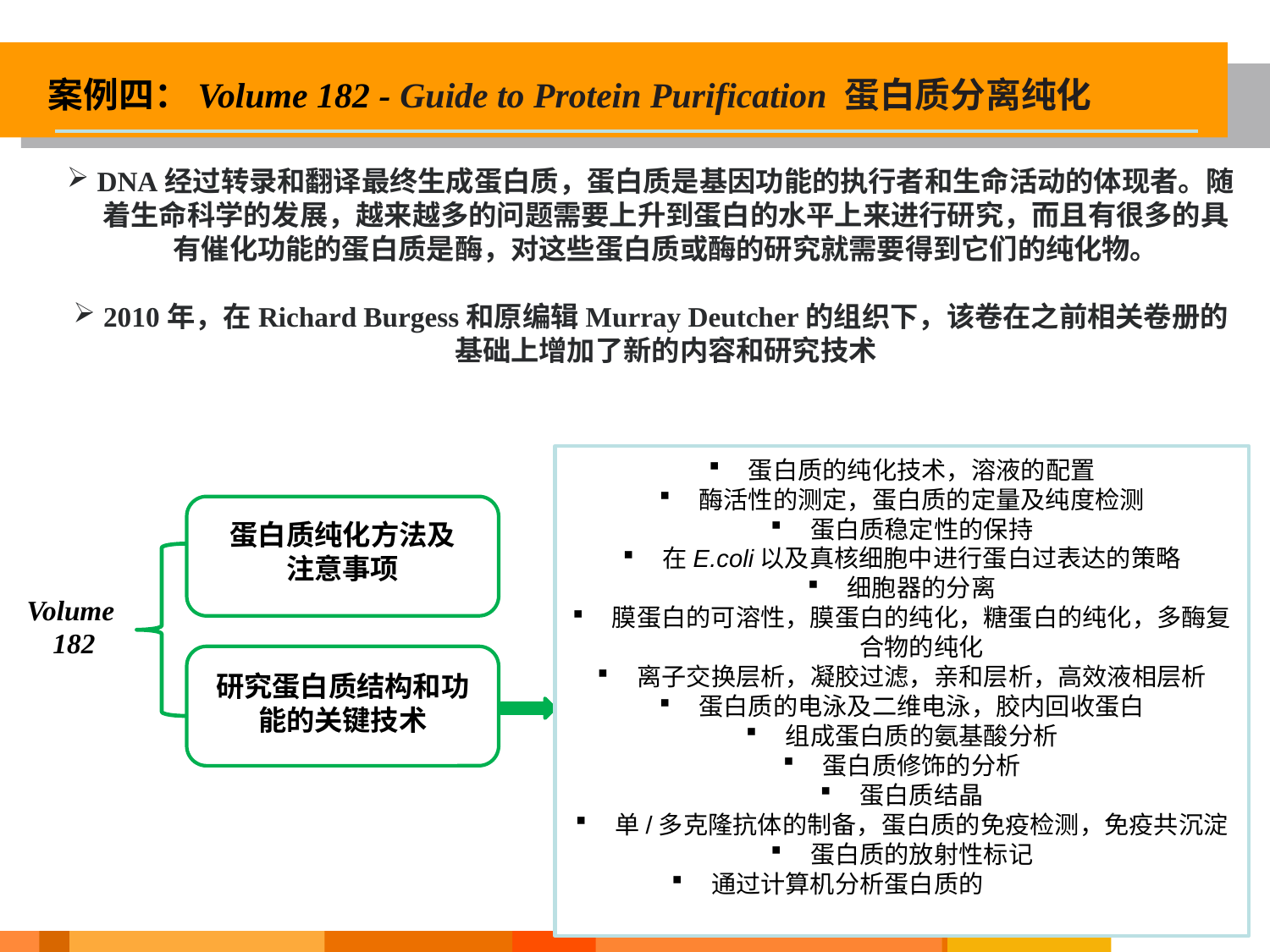

案例四：Volume 182 - Guide to Protein Purification 蛋白质分离纯化

DNA经过转录和翻译最终生成蛋白质，蛋白质是基因功能的执行者和生命活动的体现者。随着生命科学的发展，越来越多的问题需要上升到蛋白的水平上来进行研究，而且有很多的具有催化功能的蛋白质是酶，对这些蛋白质或酶的研究就需要得到它们的纯化物。

2010年，在Richard Burgess和原编辑Murray Deutcher的组织下，该卷在之前相关卷册的基础上增加了新的内容和研究技术

蛋白质的纯化技术，溶液的配置
酶活性的测定，蛋白质的定量及纯度检测
蛋白质稳定性的保持
在E.coli以及真核细胞中进行蛋白过表达的策略
细胞器的分离
膜蛋白的可溶性，膜蛋白的纯化，糖蛋白的纯化，多酶复合物的纯化
离子交换层析，凝胶过滤，亲和层析，高效液相层析
蛋白质的电泳及二维电泳，胶内回收蛋白
组成蛋白质的氨基酸分析
蛋白质修饰的分析
蛋白质结晶
单/多克隆抗体的制备，蛋白质的免疫检测，免疫共沉淀
蛋白质的放射性标记
通过计算机分析蛋白质的三维结构等。

蛋白质纯化方法及注意事项

Volume
182

研究蛋白质结构和功能的关键技术